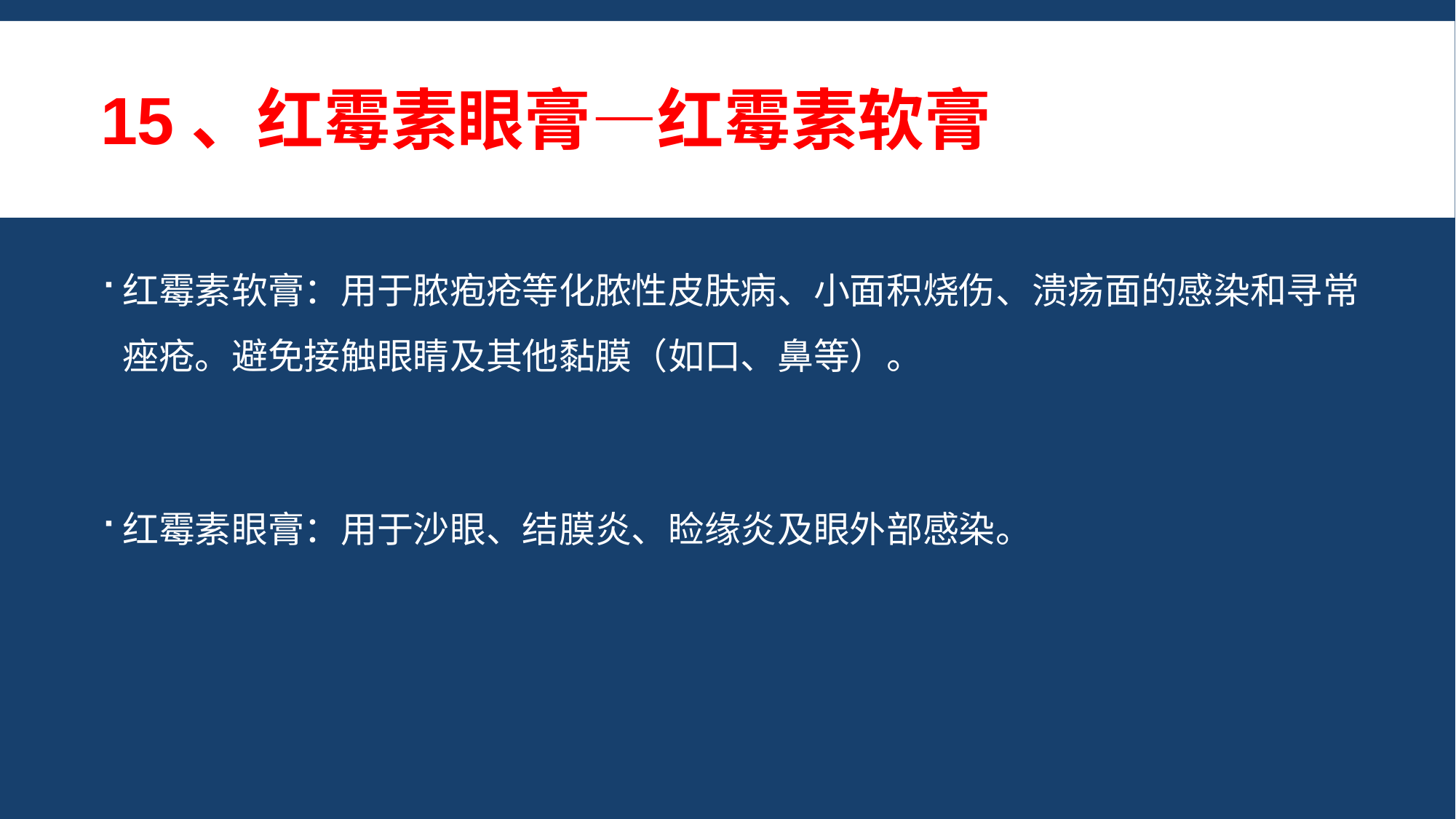

# 15、红霉素眼膏—红霉素软膏
红霉素软膏：用于脓疱疮等化脓性皮肤病、小面积烧伤、溃疡面的感染和寻常痤疮。避免接触眼睛及其他黏膜（如口、鼻等）。

红霉素眼膏：用于沙眼、结膜炎、睑缘炎及眼外部感染。